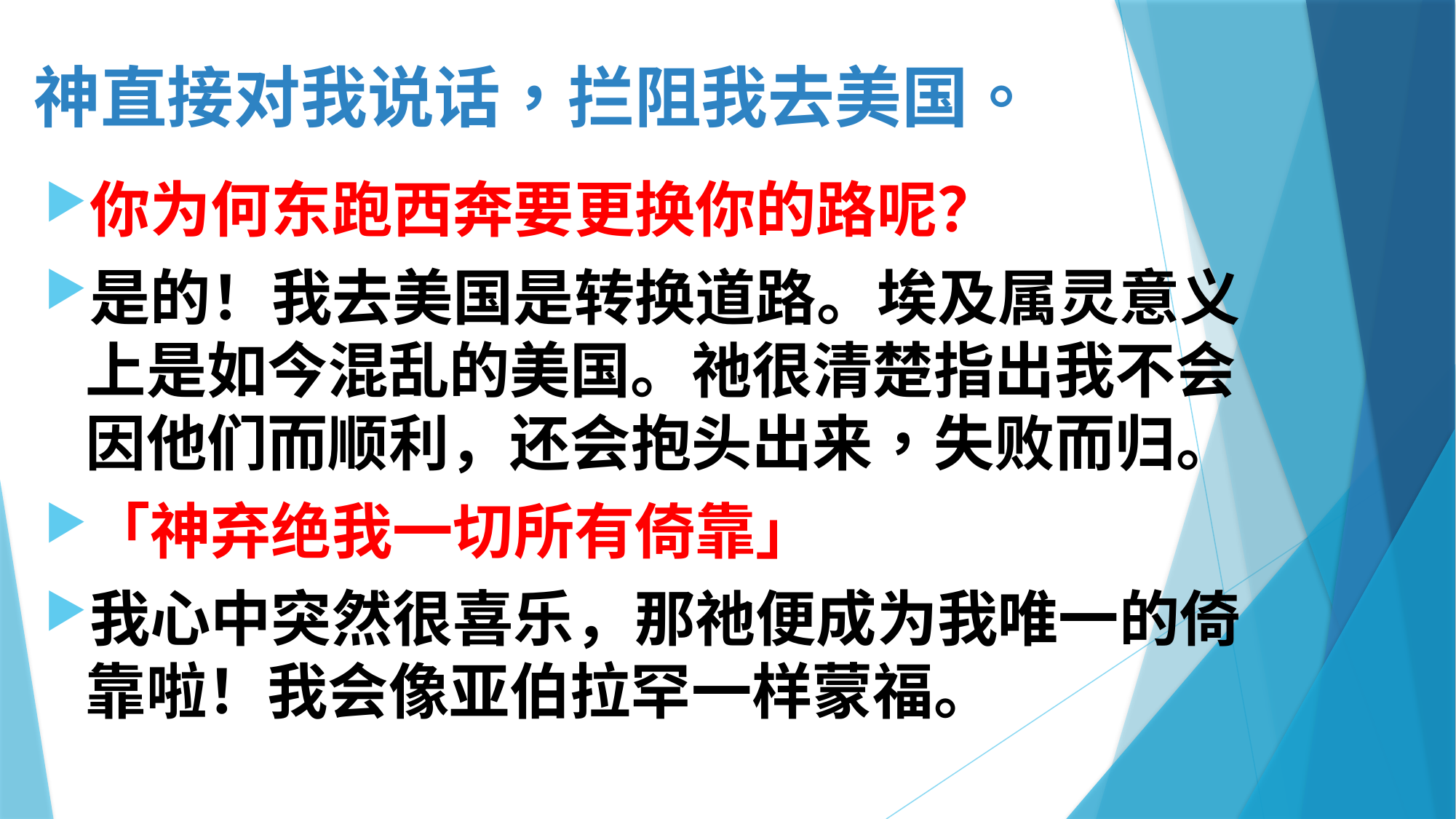

# 神直接对我说话，拦阻我去美国。
你为何东跑西奔要更换你的路呢？
是的！我去美国是转换道路。埃及属灵意义上是如今混乱的美国。祂很清楚指出我不会因他们而顺利，还会抱头出来，失败而归。
「神弃绝我一切所有倚靠」
我心中突然很喜乐，那祂便成为我唯一的倚靠啦！我会像亚伯拉罕一样蒙福。